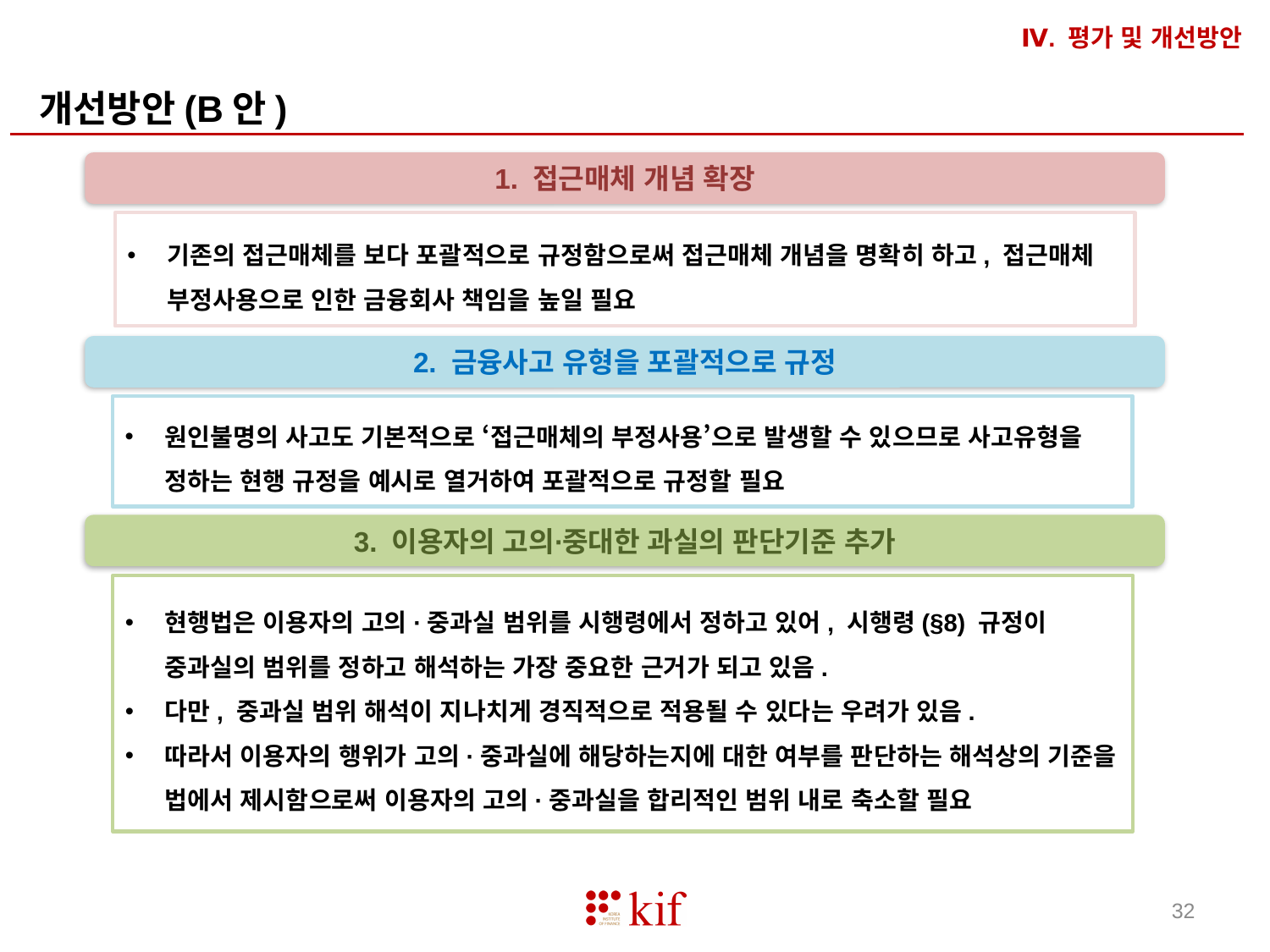

Ⅳ. 평가 및 개선방안
개선방안(B안)
1. 접근매체 개념 확장
기존의 접근매체를 보다 포괄적으로 규정함으로써 접근매체 개념을 명확히 하고, 접근매체 부정사용으로 인한 금융회사 책임을 높일 필요
2. 금융사고 유형을 포괄적으로 규정
원인불명의 사고도 기본적으로 ‘접근매체의 부정사용’으로 발생할 수 있으므로 사고유형을 정하는 현행 규정을 예시로 열거하여 포괄적으로 규정할 필요
3. 이용자의 고의∙중대한 과실의 판단기준 추가
현행법은 이용자의 고의·중과실 범위를 시행령에서 정하고 있어, 시행령(§8) 규정이 중과실의 범위를 정하고 해석하는 가장 중요한 근거가 되고 있음.
다만, 중과실 범위 해석이 지나치게 경직적으로 적용될 수 있다는 우려가 있음.
따라서 이용자의 행위가 고의·중과실에 해당하는지에 대한 여부를 판단하는 해석상의 기준을 법에서 제시함으로써 이용자의 고의·중과실을 합리적인 범위 내로 축소할 필요
32